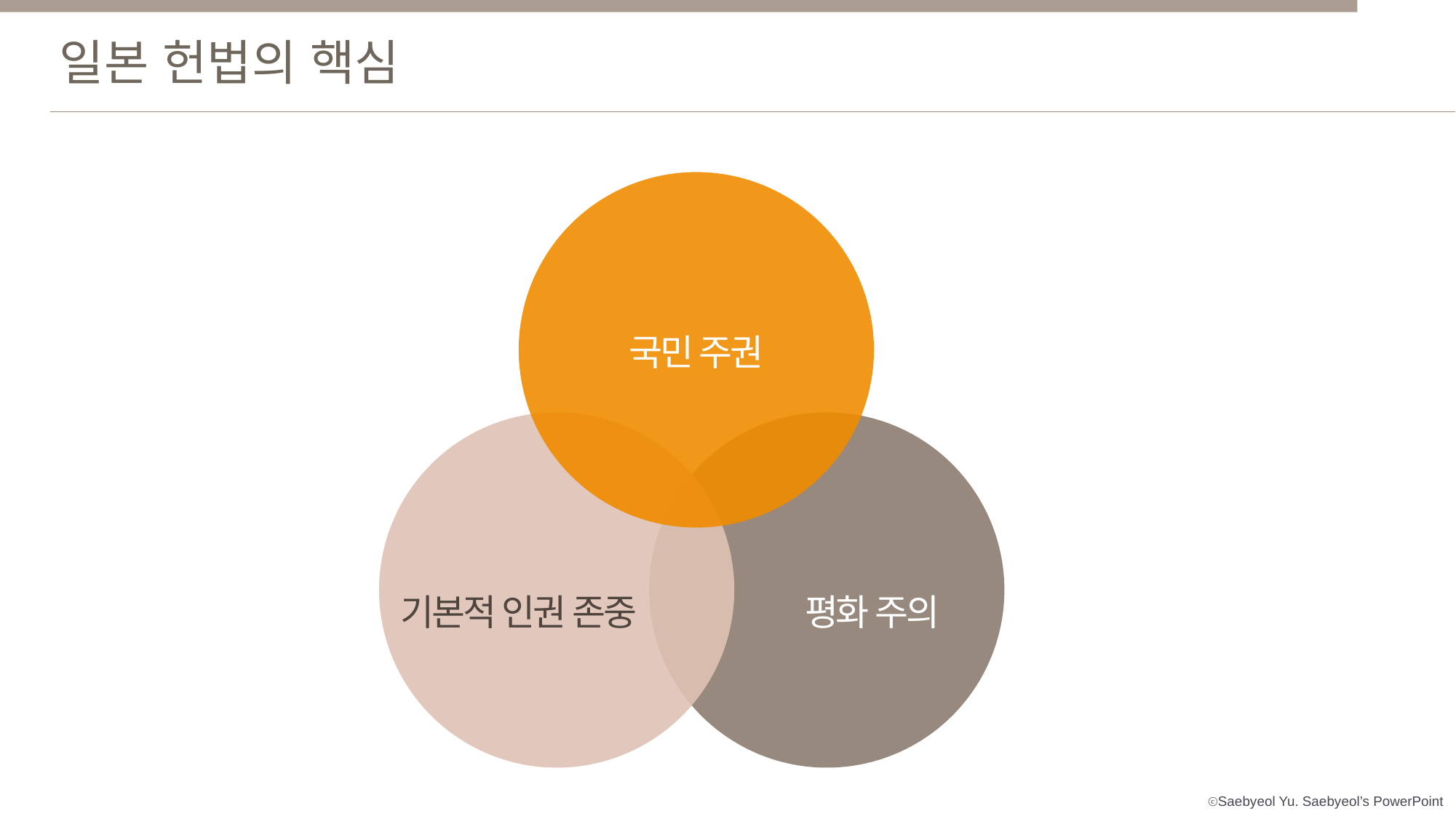

일본 헌법의 핵심

국민 주권

기본적 인권 존중
평화 주의